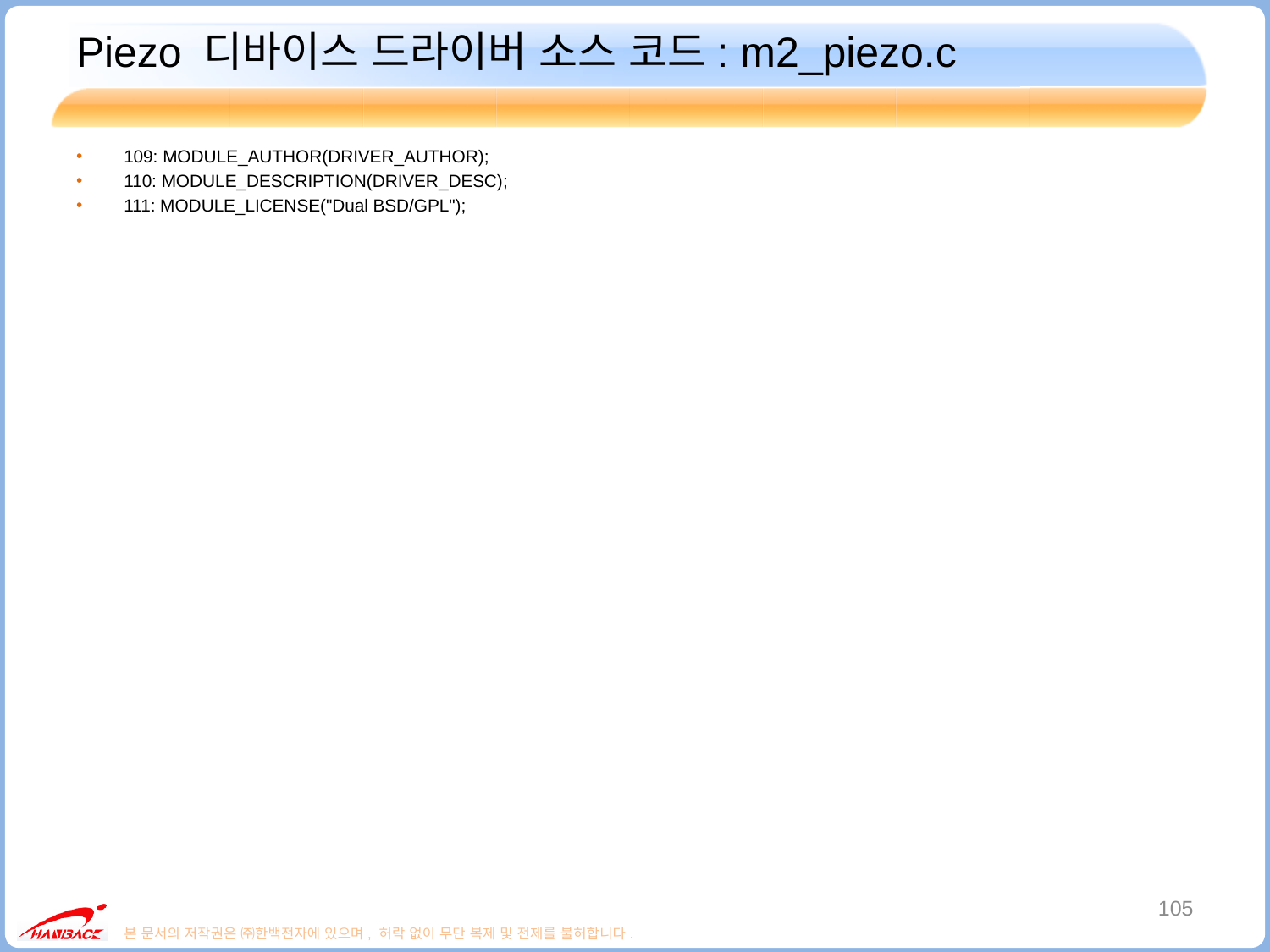

# Piezo 디바이스 드라이버 소스 코드: m2_piezo.c
109: MODULE_AUTHOR(DRIVER_AUTHOR);
110: MODULE_DESCRIPTION(DRIVER_DESC);
111: MODULE_LICENSE("Dual BSD/GPL");
105